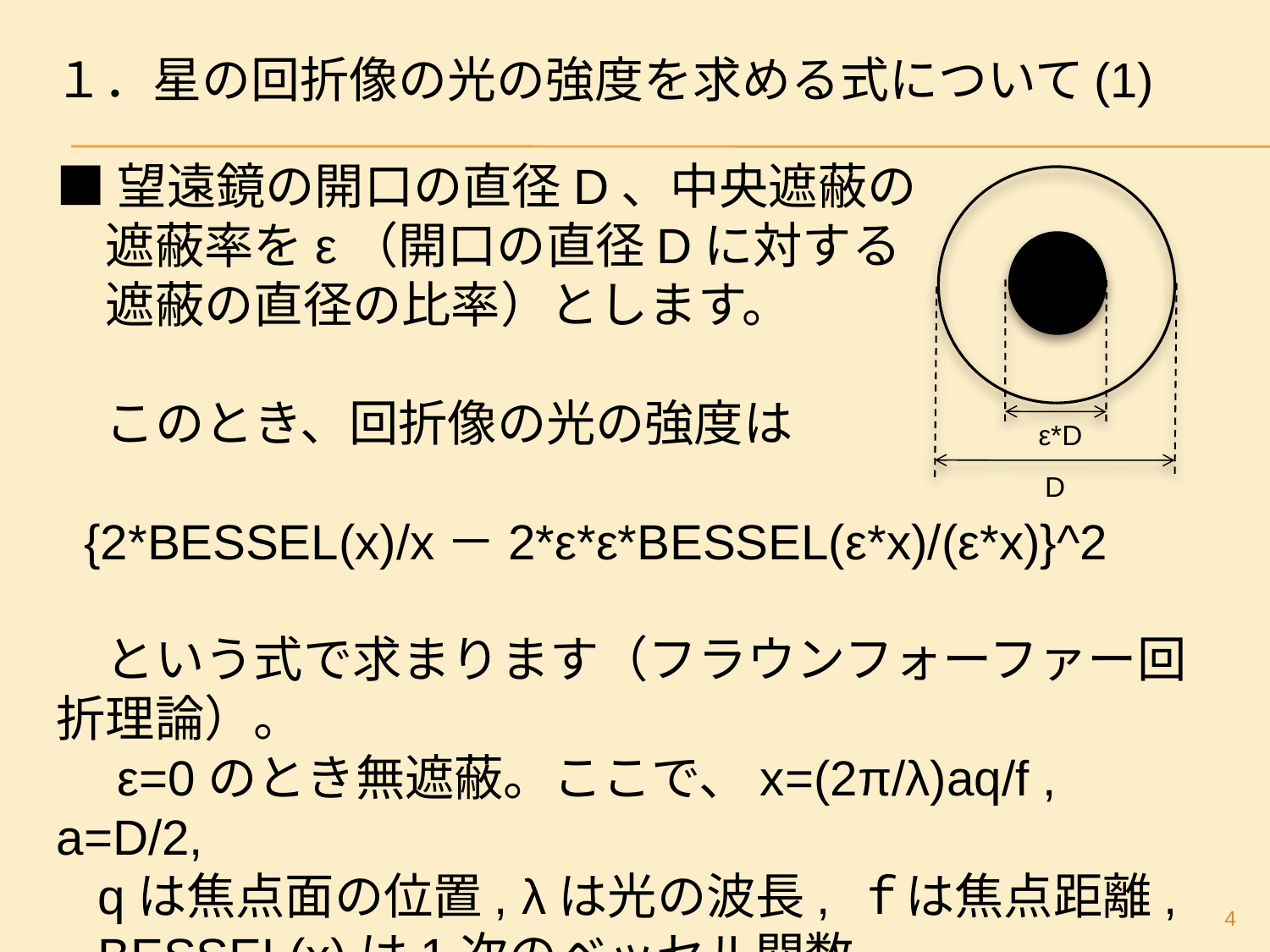

# １．星の回折像の光の強度を求める式について(1)
■望遠鏡の開口の直径D、中央遮蔽の
　遮蔽率をε（開口の直径Dに対する
　遮蔽の直径の比率）とします。

　このとき、回折像の光の強度は

  {2*BESSEL(x)/x－2*ε*ε*BESSEL(ε*x)/(ε*x)}^2

　という式で求まります（フラウンフォーファー回折理論）。
　ε=0のとき無遮蔽。ここで、x=(2π/λ)aq/f , a=D/2,
   qは焦点面の位置, λは光の波長, ｆは焦点距離,
   BESSEL(x)は1次のベッセル関数。

ε*D
D
4